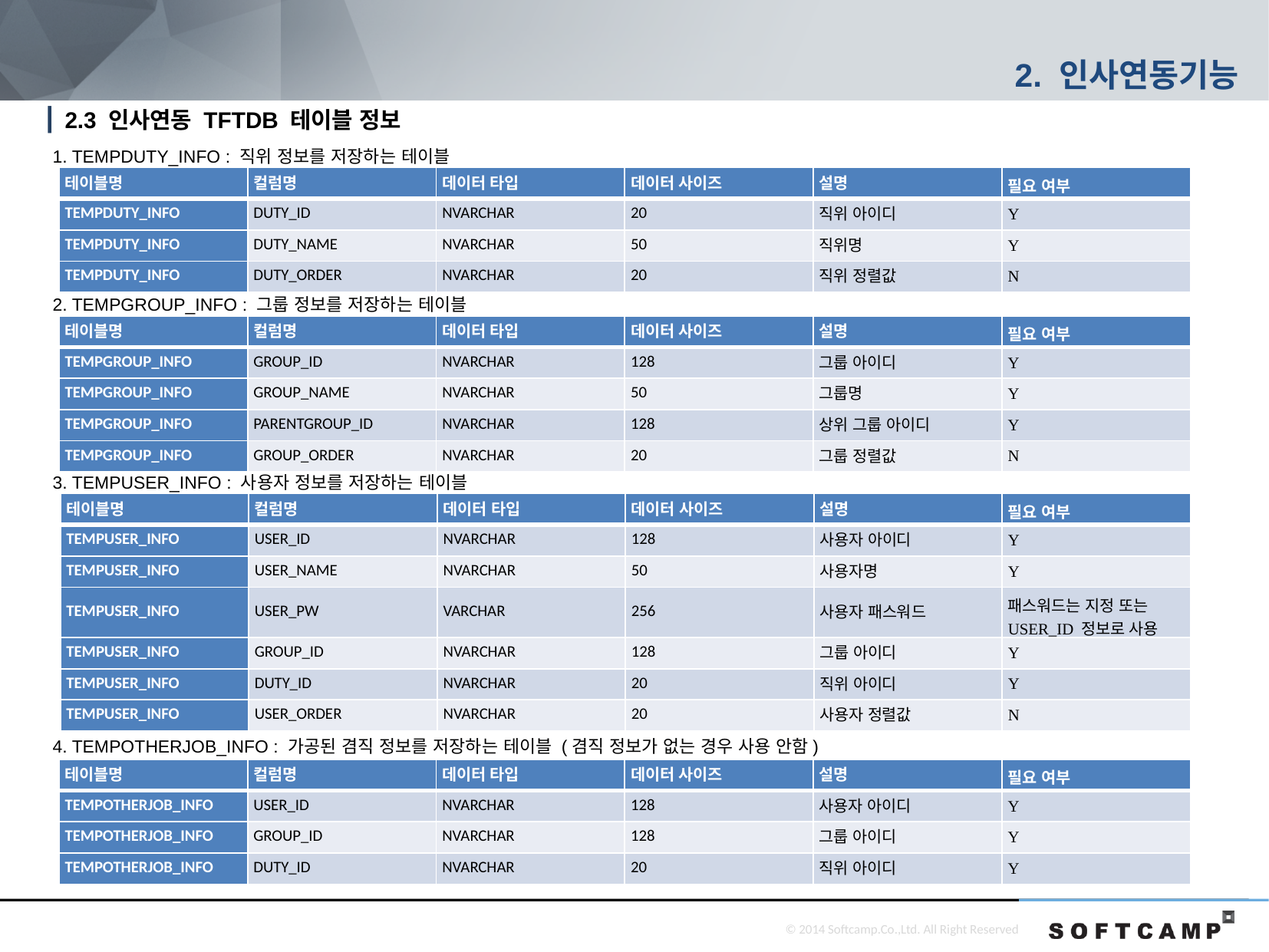

2. 인사연동기능
# 2.3 인사연동 TFTDB 테이블 정보
1. TEMPDUTY_INFO : 직위 정보를 저장하는 테이블
| 테이블명 | 컬럼명 | 데이터 타입 | 데이터 사이즈 | 설명 | 필요 여부 |
| --- | --- | --- | --- | --- | --- |
| TEMPDUTY\_INFO | DUTY\_ID | NVARCHAR | 20 | 직위 아이디 | Y |
| TEMPDUTY\_INFO | DUTY\_NAME | NVARCHAR | 50 | 직위명 | Y |
| TEMPDUTY\_INFO | DUTY\_ORDER | NVARCHAR | 20 | 직위 정렬값 | N |
2. TEMPGROUP_INFO : 그룹 정보를 저장하는 테이블
| 테이블명 | 컬럼명 | 데이터 타입 | 데이터 사이즈 | 설명 | 필요 여부 |
| --- | --- | --- | --- | --- | --- |
| TEMPGROUP\_INFO | GROUP\_ID | NVARCHAR | 128 | 그룹 아이디 | Y |
| TEMPGROUP\_INFO | GROUP\_NAME | NVARCHAR | 50 | 그룹명 | Y |
| TEMPGROUP\_INFO | PARENTGROUP\_ID | NVARCHAR | 128 | 상위 그룹 아이디 | Y |
| TEMPGROUP\_INFO | GROUP\_ORDER | NVARCHAR | 20 | 그룹 정렬값 | N |
3. TEMPUSER_INFO : 사용자 정보를 저장하는 테이블
| 테이블명 | 컬럼명 | 데이터 타입 | 데이터 사이즈 | 설명 | 필요 여부 |
| --- | --- | --- | --- | --- | --- |
| TEMPUSER\_INFO | USER\_ID | NVARCHAR | 128 | 사용자 아이디 | Y |
| TEMPUSER\_INFO | USER\_NAME | NVARCHAR | 50 | 사용자명 | Y |
| TEMPUSER\_INFO | USER\_PW | VARCHAR | 256 | 사용자 패스워드 | 패스워드는 지정 또는 USER\_ID 정보로 사용 |
| TEMPUSER\_INFO | GROUP\_ID | NVARCHAR | 128 | 그룹 아이디 | Y |
| TEMPUSER\_INFO | DUTY\_ID | NVARCHAR | 20 | 직위 아이디 | Y |
| TEMPUSER\_INFO | USER\_ORDER | NVARCHAR | 20 | 사용자 정렬값 | N |
4. TEMPOTHERJOB_INFO : 가공된 겸직 정보를 저장하는 테이블 (겸직 정보가 없는 경우 사용 안함)
| 테이블명 | 컬럼명 | 데이터 타입 | 데이터 사이즈 | 설명 | 필요 여부 |
| --- | --- | --- | --- | --- | --- |
| TEMPOTHERJOB\_INFO | USER\_ID | NVARCHAR | 128 | 사용자 아이디 | Y |
| TEMPOTHERJOB\_INFO | GROUP\_ID | NVARCHAR | 128 | 그룹 아이디 | Y |
| TEMPOTHERJOB\_INFO | DUTY\_ID | NVARCHAR | 20 | 직위 아이디 | Y |